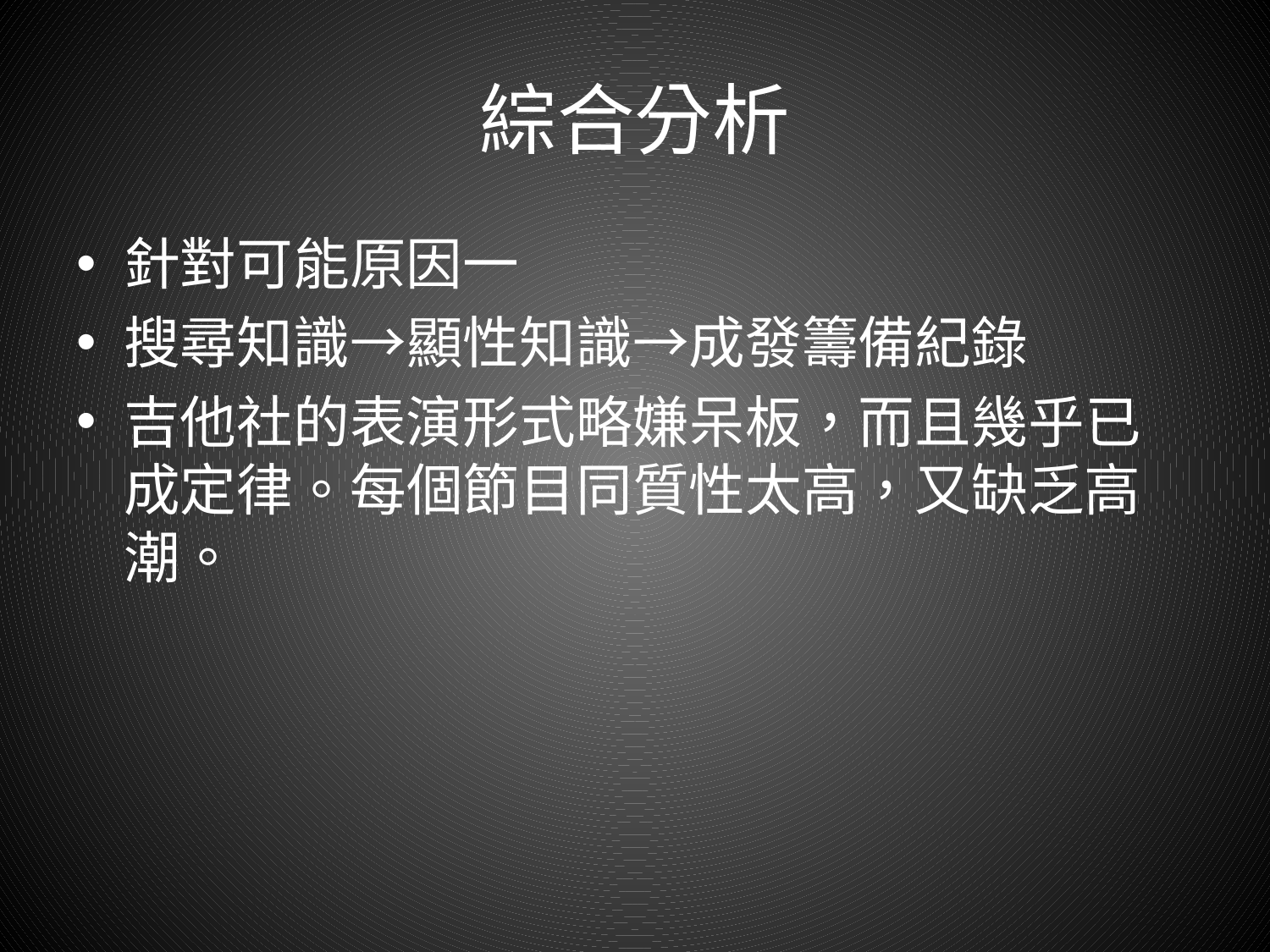

# 綜合分析
針對可能原因一
搜尋知識→顯性知識→成發籌備紀錄
吉他社的表演形式略嫌呆板，而且幾乎已成定律。每個節目同質性太高，又缺乏高潮。